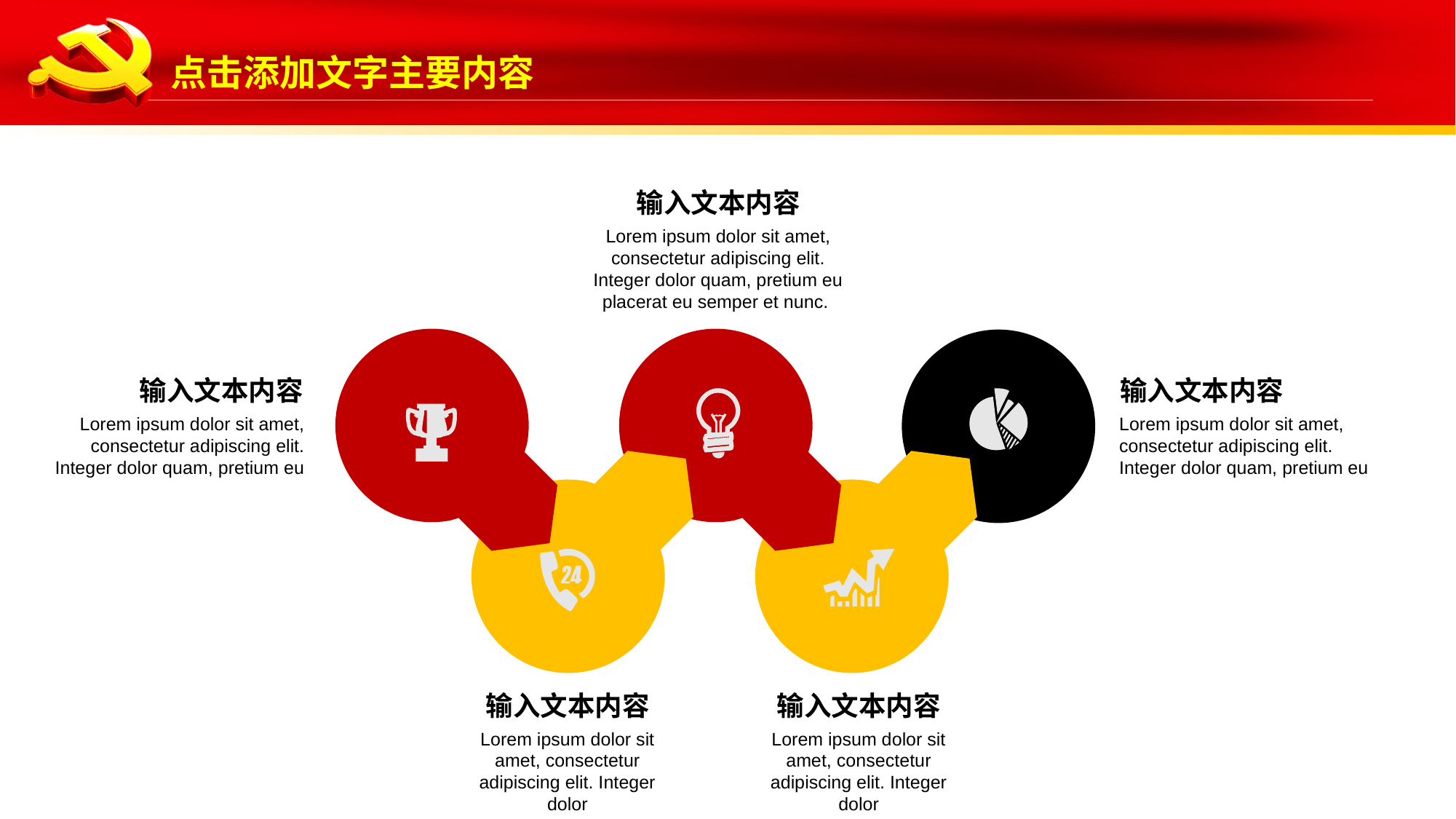

输入文本内容
Lorem ipsum dolor sit amet, consectetur adipiscing elit. Integer dolor quam, pretium eu placerat eu semper et nunc.

输入文本内容
Lorem ipsum dolor sit amet, consectetur adipiscing elit. Integer dolor quam, pretium eu
输入文本内容
Lorem ipsum dolor sit amet, consectetur adipiscing elit. Integer dolor quam, pretium eu

输入文本内容
Lorem ipsum dolor sit amet, consectetur adipiscing elit. Integer dolor
输入文本内容
Lorem ipsum dolor sit amet, consectetur adipiscing elit. Integer dolor